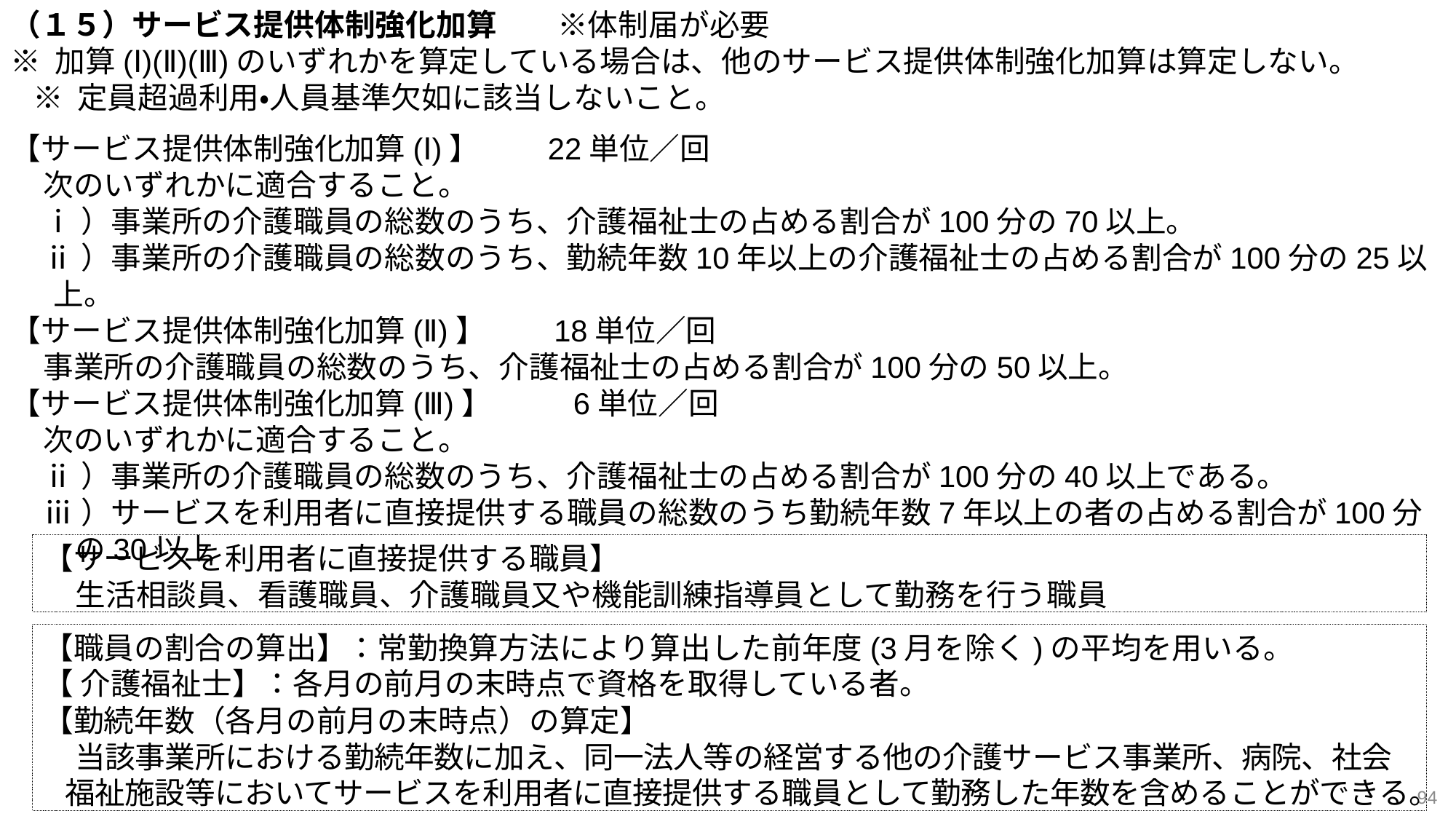

（１５）サービス提供体制強化加算　　※体制届が必要
※ 加算(Ⅰ)(Ⅱ)(Ⅲ)のいずれかを算定している場合は、他のサービス提供体制強化加算は算定しない。
※ 定員超過利用・人員基準欠如に該当しないこと。

【サービス提供体制強化加算(Ⅰ)】　　22単位／回
次のいずれかに適合すること。
ⅰ）事業所の介護職員の総数のうち、介護福祉士の占める割合が100分の70以上。
ⅱ）事業所の介護職員の総数のうち、勤続年数10年以上の介護福祉士の占める割合が100分の25以上。
【サービス提供体制強化加算(Ⅱ)】　　18単位／回
事業所の介護職員の総数のうち、介護福祉士の占める割合が100分の50以上。
【サービス提供体制強化加算(Ⅲ)】　　  6単位／回
次のいずれかに適合すること。
ⅱ）事業所の介護職員の総数のうち、介護福祉士の占める割合が100分の40以上である。
ⅲ）サービスを利用者に直接提供する職員の総数のうち勤続年数7年以上の者の占める割合が100分の30以上
【サービスを利用者に直接提供する職員】
生活相談員、看護職員、介護職員又や機能訓練指導員として勤務を行う職員
【職員の割合の算出】：常勤換算方法により算出した前年度(3月を除く)の平均を用いる。
【 介護福祉士】：各月の前月の末時点で資格を取得している者。
【勤続年数（各月の前月の末時点）の算定】
当該事業所における勤続年数に加え、同一法人等の経営する他の介護サービス事業所、病院、社会福祉施設等においてサービスを利用者に直接提供する職員として勤務した年数を含めることができる。
94